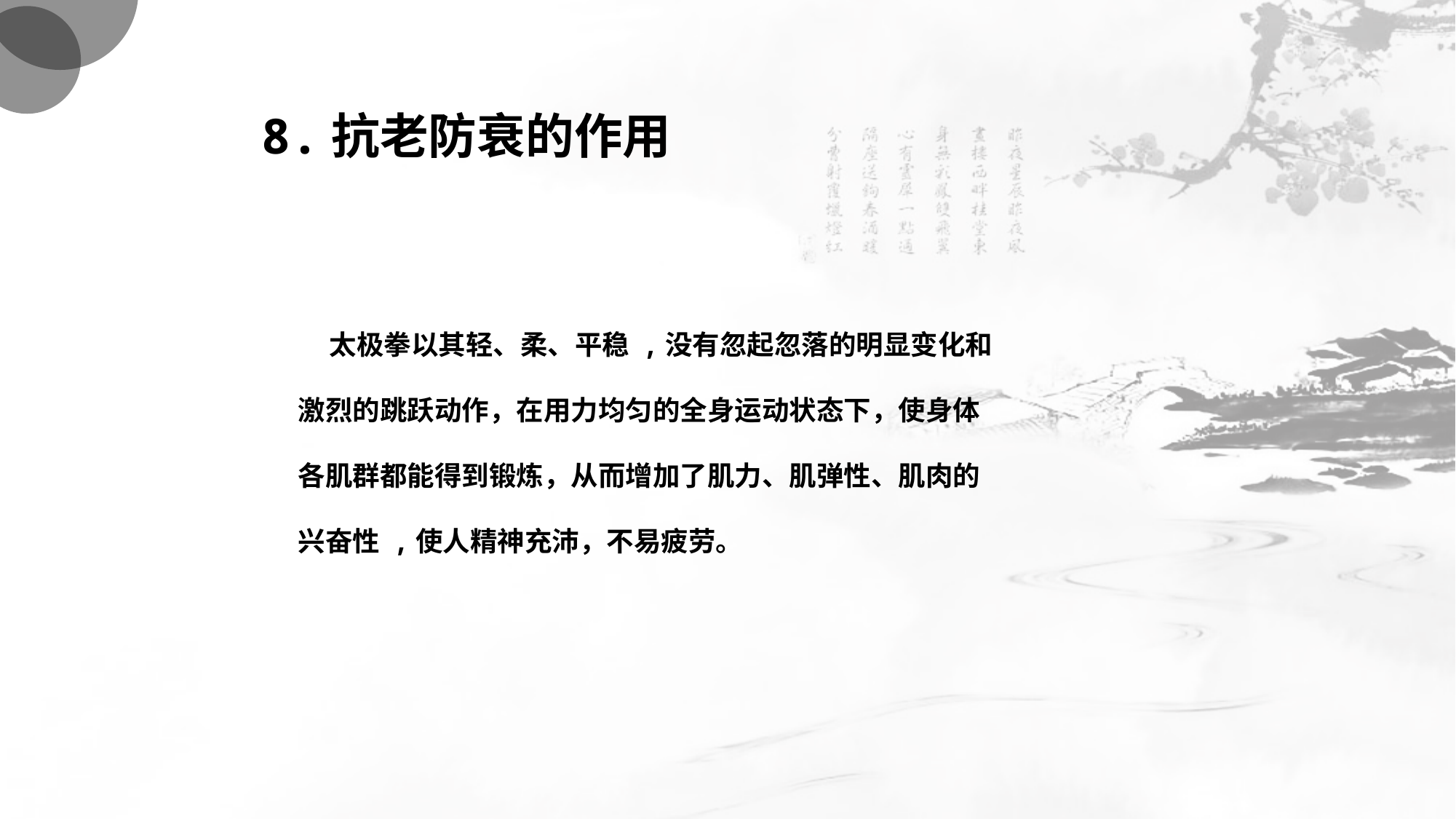

8.抗老防衰的作用
    太极拳以其轻、柔、平稳 ,没有忽起忽落的明显变化和激烈的跳跃动作，在用力均匀的全身运动状态下，使身体各肌群都能得到锻炼，从而增加了肌力、肌弹性、肌肉的兴奋性 ,使人精神充沛，不易疲劳。